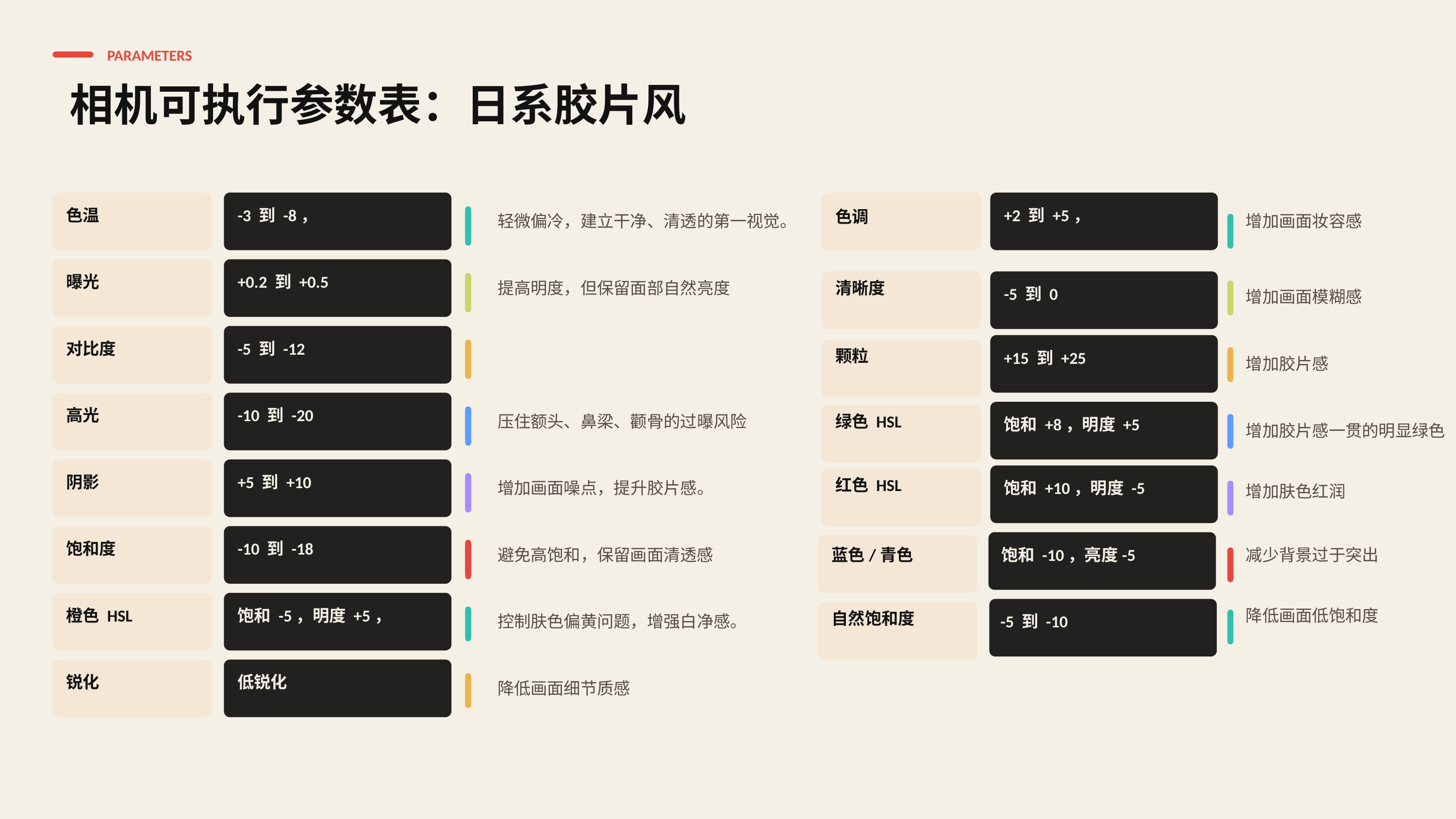

PARAMETERS

相机可执行参数表：日系胶片风

色温
-3 到 -8，
+2 到 +5，

色调

轻微偏冷，建立干净、清透的第一视觉。
增加画面妆容感

曝光
+0.2 到 +0.5

提高明度，但保留面部自然亮度
清晰度

-5 到 0
增加画面模糊感

对比度
-5 到 -12

颗粒
+15 到 +25

增加胶片感

高光
-10 到 -20

压住额头、鼻梁、颧骨的过曝风险
绿色 HSL
饱和 +8，明度 +5

增加胶片感一贯的明显绿色

阴影
+5 到 +10

红色 HSL

增加画面噪点，提升胶片感。
饱和 +10，明度 -5

增加肤色红润

饱和度
-10 到 -18

避免高饱和，保留画面清透感
蓝色/青色
饱和 -10，亮度-5
减少背景过于突出

橙色 HSL
饱和 -5，明度 +5，
降低画面低饱和度

自然饱和度

控制肤色偏黄问题，增强白净感。
-5 到 -10

锐化
低锐化

降低画面细节质感
+2 到 +5，轻微洋红